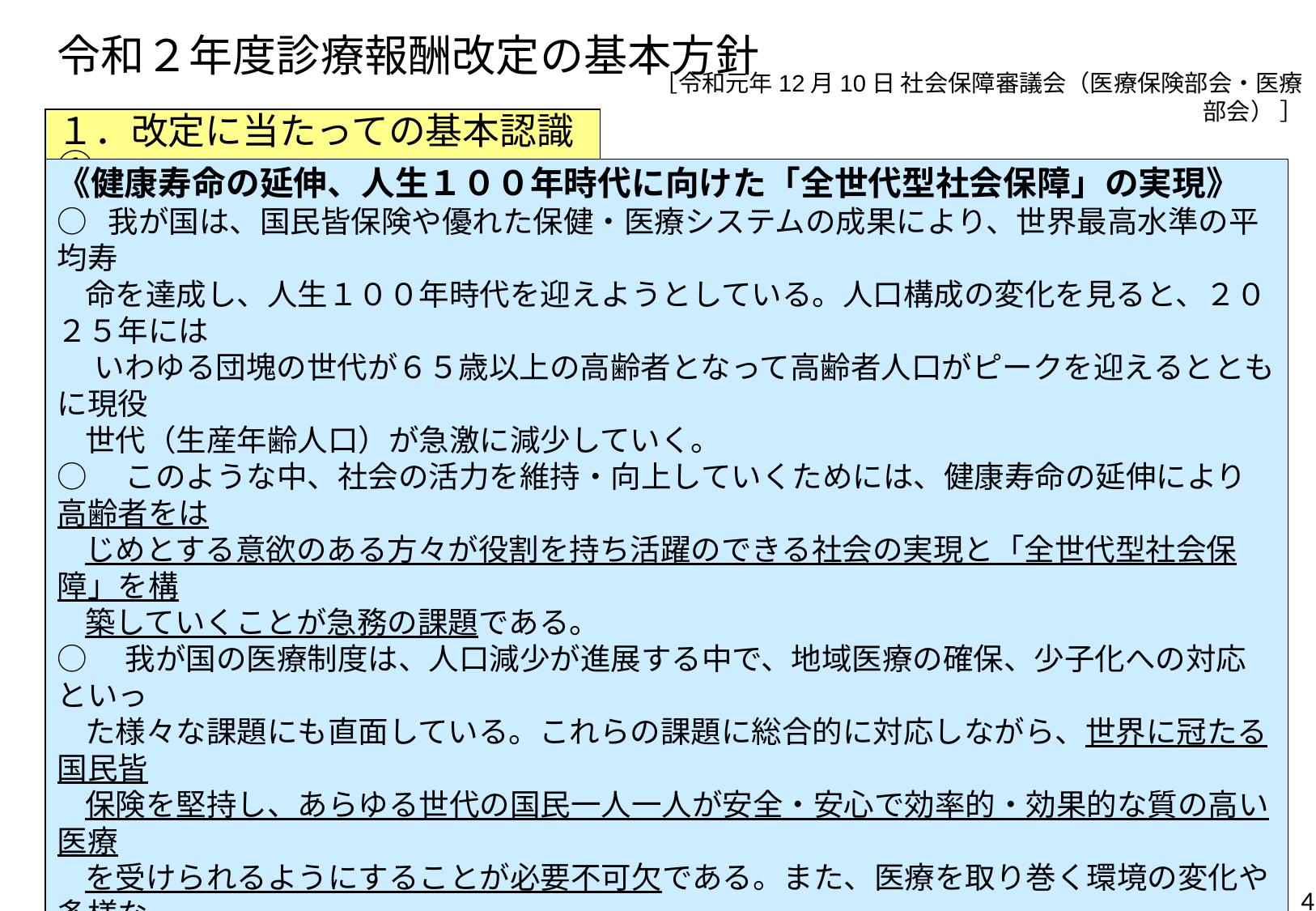

# 令和２年度診療報酬改定の基本方針
［令和元年12月10日 社会保障審議会（医療保険部会・医療部会） ］
１．改定に当たっての基本認識①
《健康寿命の延伸、人生１００年時代に向けた「全世代型社会保障」の実現》
○  我が国は、国民皆保険や優れた保健・医療システムの成果により、世界最高水準の平均寿
   命を達成し、人生１００年時代を迎えようとしている。人口構成の変化を見ると、２０２５年には
　 いわゆる団塊の世代が６５歳以上の高齢者となって高齢者人口がピークを迎えるとともに現役
   世代（生産年齢人口）が急激に減少していく。
○　このような中、社会の活力を維持・向上していくためには、健康寿命の延伸により高齢者をは
   じめとする意欲のある方々が役割を持ち活躍のできる社会の実現と「全世代型社会保障」を構
   築していくことが急務の課題である。
○　我が国の医療制度は、人口減少が進展する中で、地域医療の確保、少子化への対応といっ
   た様々な課題にも直面している。これらの課題に総合的に対応しながら、世界に冠たる国民皆
   保険を堅持し、あらゆる世代の国民一人一人が安全・安心で効率的・効果的な質の高い医療
   を受けられるようにすることが必要不可欠である。また、医療を取り巻く環境の変化や多様な
   国民のニーズを柔軟に対応することが重要である。
○　そのためには、来る人口減少社会に備えた将来の医療体制の展望を見据え、国民一人一
   人の予防・健康づくりに関する意識を涵養し、健康寿命の延伸により長寿を実現しながら、患
   者・国民にとって身近でわかりやすい医療を実現するとともに、医師等の働き方改革を推進す
   ることが必要である。その際、高齢化や技術進歩、高額な医薬品の開発等により医療費が増
   大していくことが見込まれる中、効率化・適正化を進め、制度の安定性・持続性を確保しつつ経
   済・財政との調和を図る観点も重要である。
4